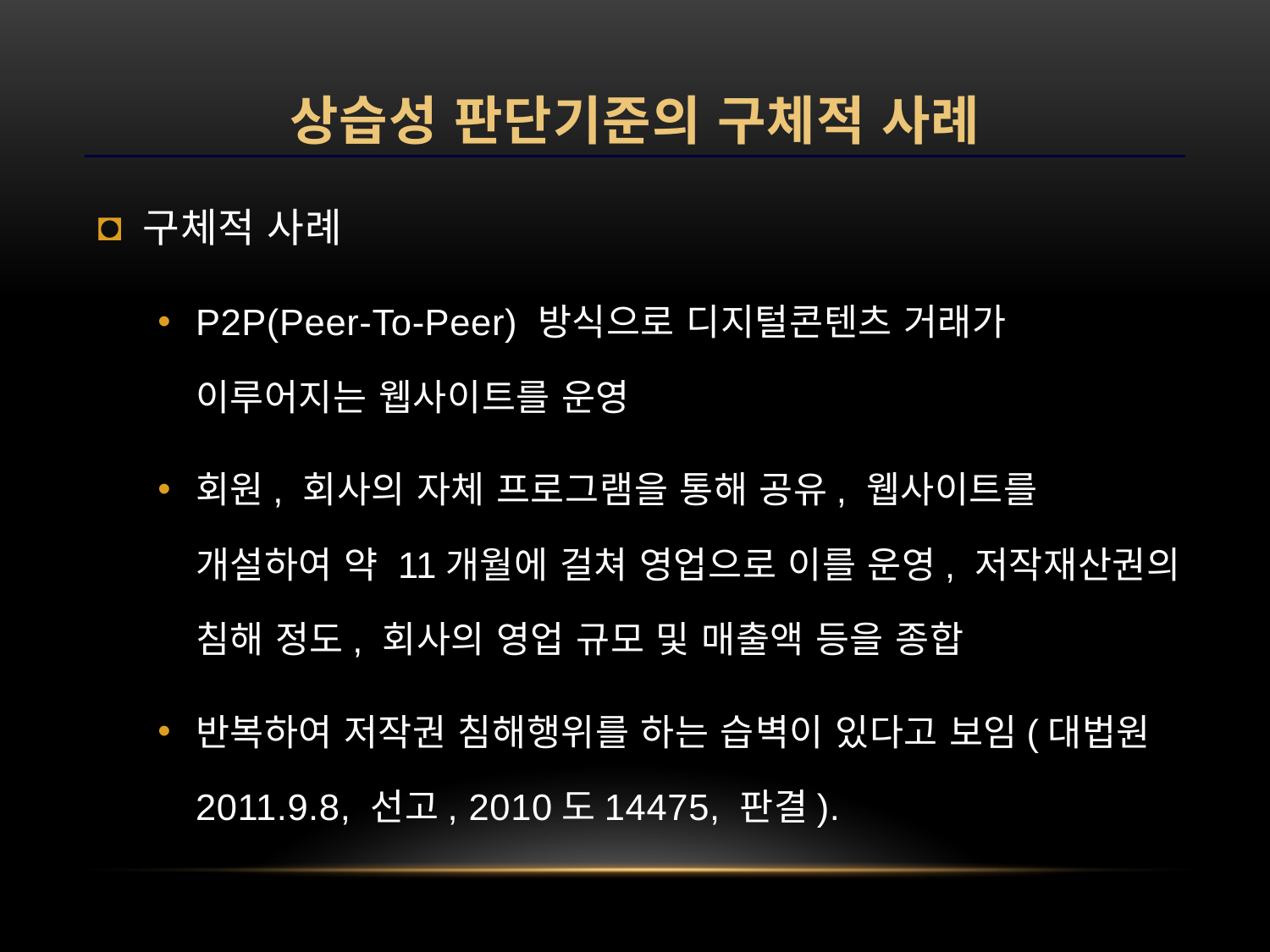

# 상습성 판단기준의 구체적 사례
구체적 사례
P2P(Peer-To-Peer) 방식으로 디지털콘텐츠 거래가 이루어지는 웹사이트를 운영
회원, 회사의 자체 프로그램을 통해 공유, 웹사이트를 개설하여 약 11개월에 걸쳐 영업으로 이를 운영, 저작재산권의 침해 정도, 회사의 영업 규모 및 매출액 등을 종합
반복하여 저작권 침해행위를 하는 습벽이 있다고 보임(대법원 2011.9.8, 선고, 2010도14475, 판결).